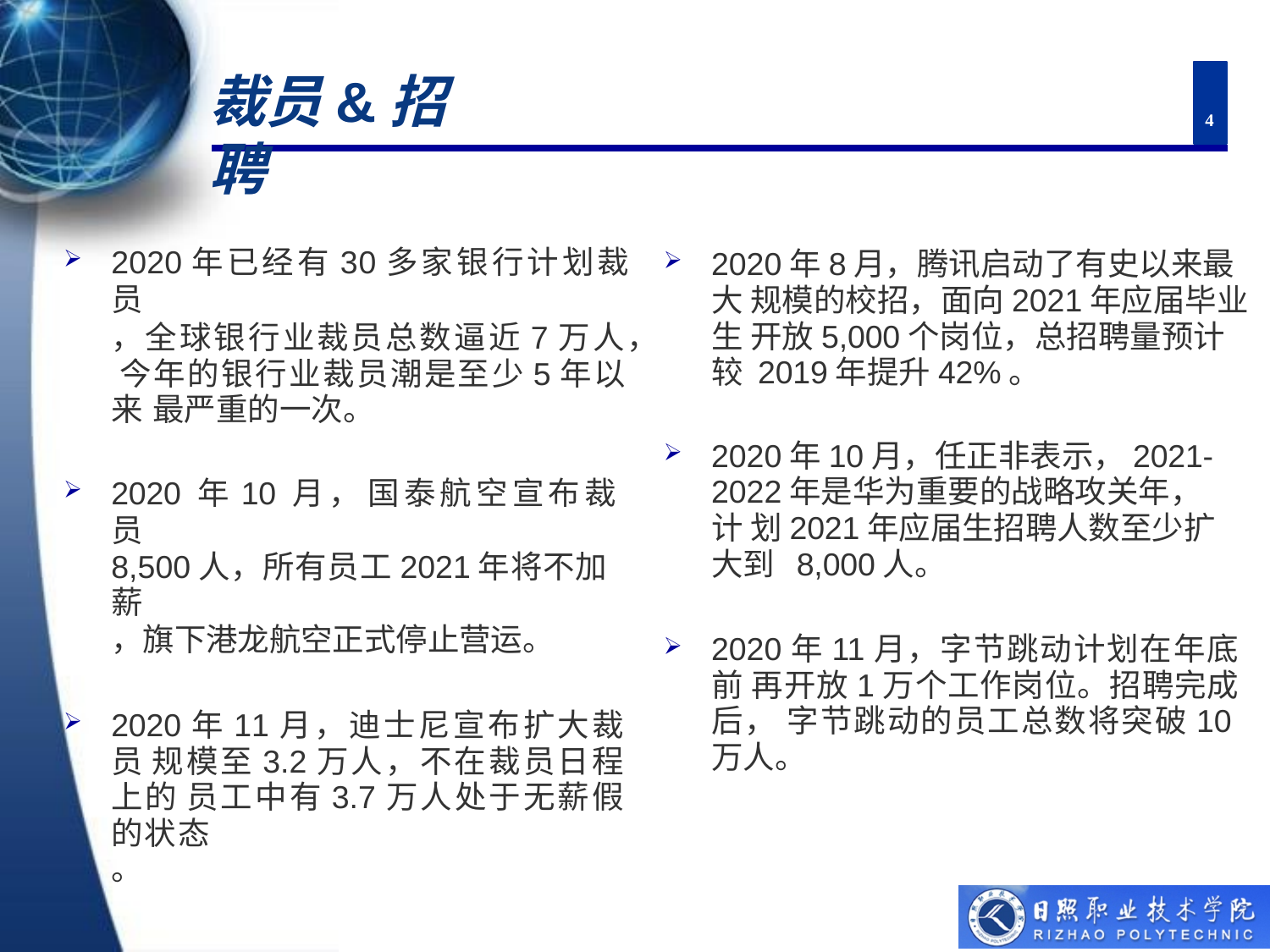

# 裁员&招聘
4
2020年已经有30多家银行计划裁员
，全球银行业裁员总数逼近7万人， 今年的银行业裁员潮是至少5年以来 最严重的一次。

2020 年10 月， 国泰航空宣布裁员
8,500人，所有员工2021年将不加薪
，旗下港龙航空正式停止营运。

2020年11月，迪士尼宣布扩大裁员 规模至3.2万人，不在裁员日程上的 员工中有3.7万人处于无薪假的状态
。
2020年8月，腾讯启动了有史以来最大 规模的校招，面向2021年应届毕业生 开放5,000个岗位，总招聘量预计较 2019年提升42%。

2020年10月，任正非表示，2021-  2022年是华为重要的战略攻关年，计 划2021年应届生招聘人数至少扩大到  8,000人。

2020年11月，字节跳动计划在年底前 再开放1万个工作岗位。招聘完成后， 字节跳动的员工总数将突破10万人。